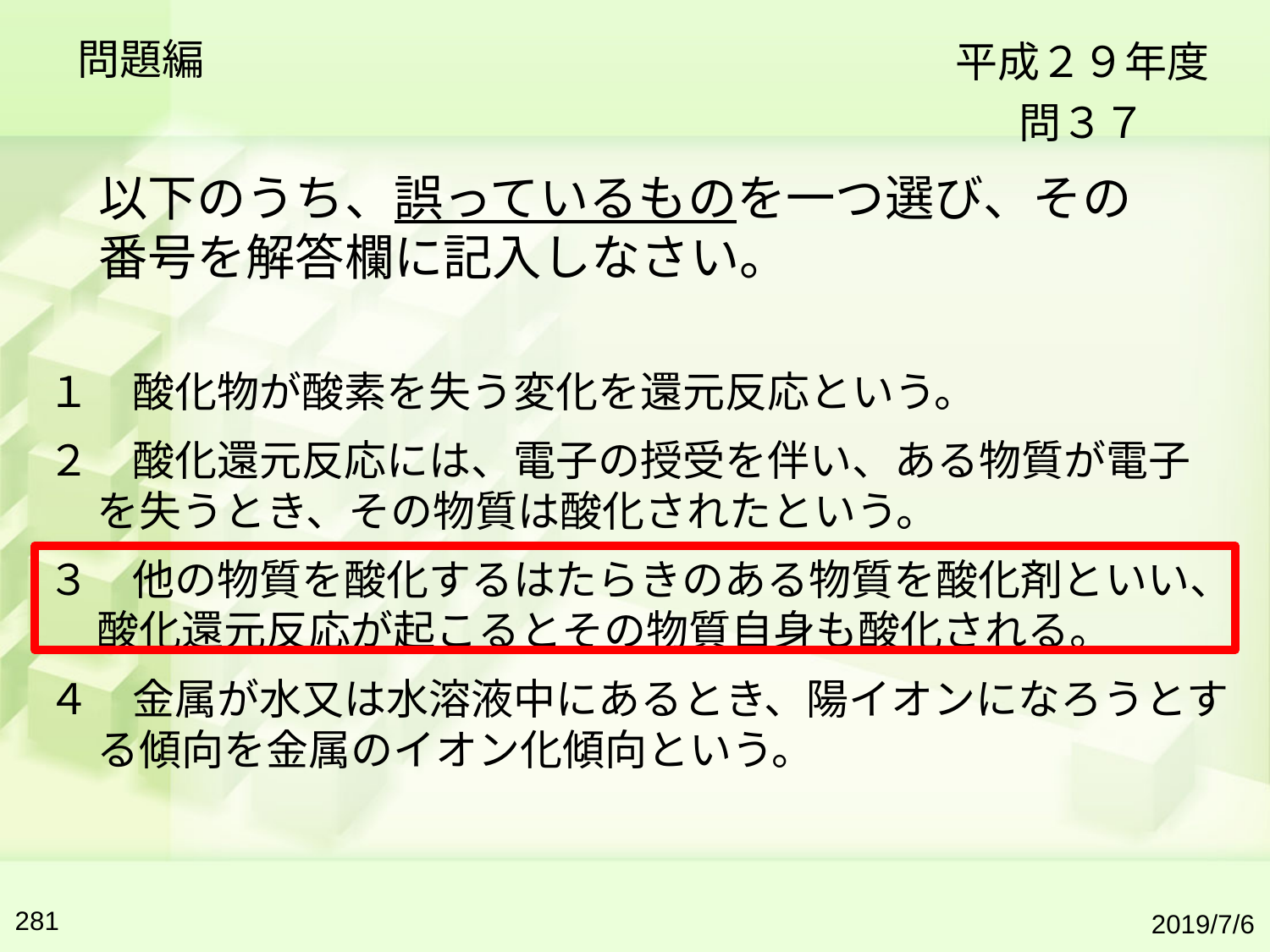

問題編
平成２９年度
問３７
以下のうち、誤っているものを一つ選び、その番号を解答欄に記入しなさい。
１　酸化物が酸素を失う変化を還元反応という。
２　酸化還元反応には、電子の授受を伴い、ある物質が電子を失うとき、その物質は酸化されたという。
３　他の物質を酸化するはたらきのある物質を酸化剤といい、酸化還元反応が起こるとその物質自身も酸化される。
４　金属が水又は水溶液中にあるとき、陽イオンになろうとする傾向を金属のイオン化傾向という。

281
2019/7/6